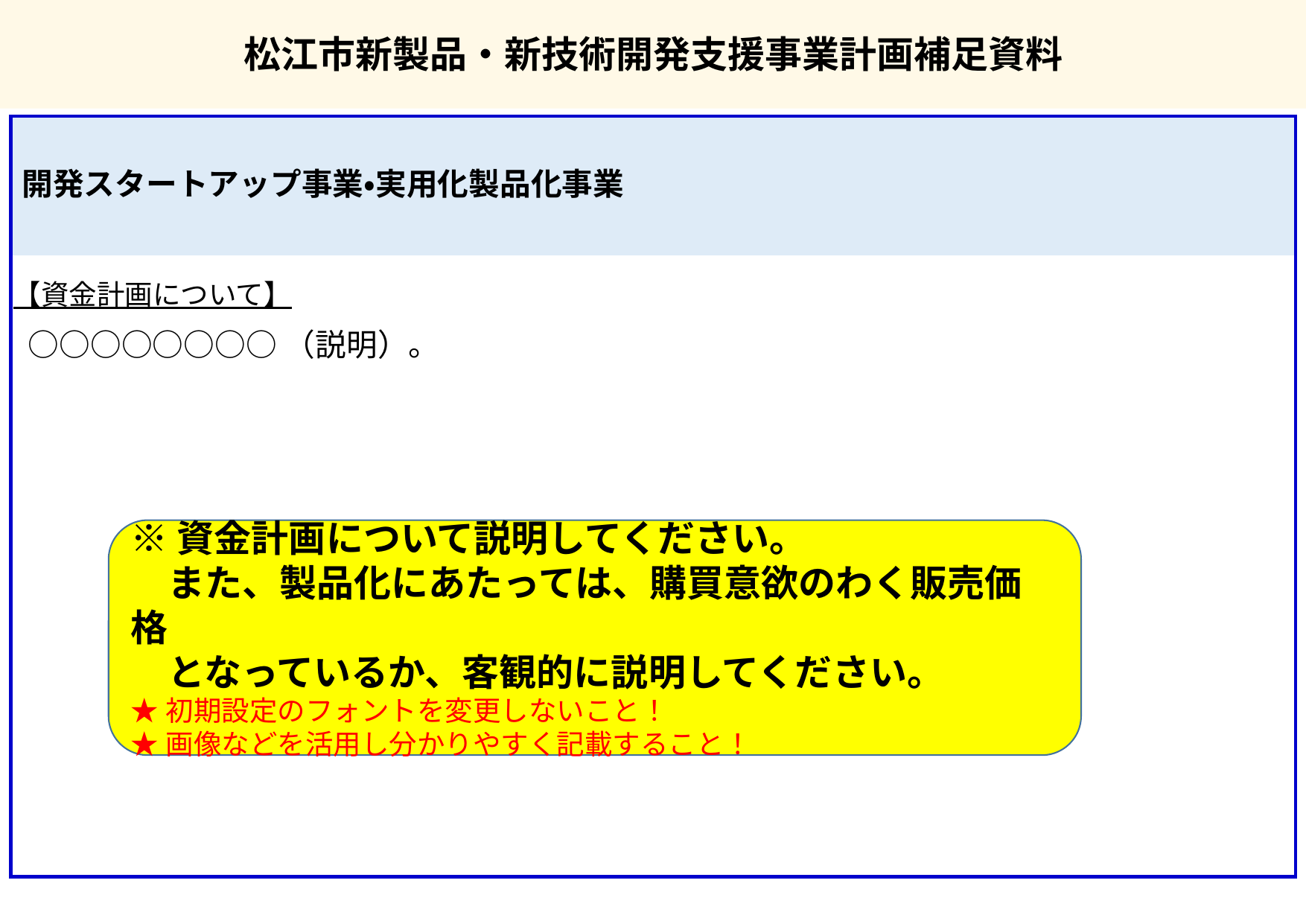

松江市新製品・新技術開発支援事業計画補足資料
開発スタートアップ事業・実用化製品化事業

【資金計画について】
○○○○○○○○（説明）。
※資金計画について説明してください。
　また、製品化にあたっては、購買意欲のわく販売価格
　となっているか、客観的に説明してください。
★初期設定のフォントを変更しないこと！
★画像などを活用し分かりやすく記載すること！
7